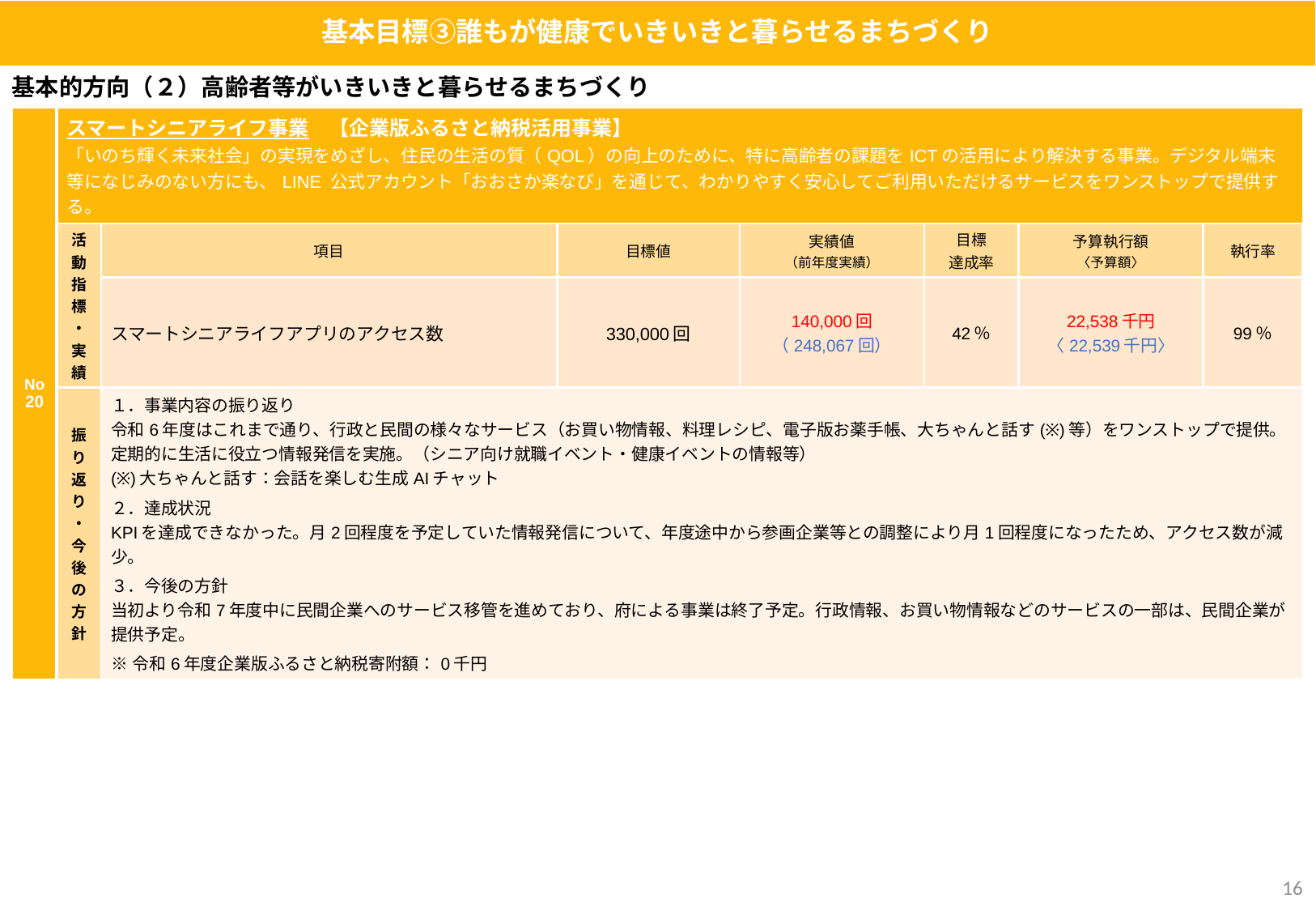

基本目標③誰もが健康でいきいきと暮らせるまちづくり
基本的方向（２）高齢者等がいきいきと暮らせるまちづくり
| No 20 | スマートシニアライフ事業　【企業版ふるさと納税活用事業】 「いのち輝く未来社会」の実現をめざし、住民の生活の質（QOL）の向上のために、特に高齢者の課題をICTの活用により解決する事業。デジタル端末等になじみのない方にも、LINE 公式アカウント「おおさか楽なび」を通じて、わかりやすく安心してご利用いただけるサービスをワンストップで提供する。 |  |  |  |  |  |  |
| --- | --- | --- | --- | --- | --- | --- | --- |
|  | 活動指標・実績 | 項目 | 目標値 | 実績値 （前年度実績） | 目標 達成率 | 予算執行額 〈予算額〉 | 執行率 |
|  |  | スマートシニアライフアプリのアクセス数 | 330,000回 | 140,000回 （248,067回） | 42％ | 22,538千円 〈22,539千円〉 | 99％ |
|  | 振り返り・今後の方針 | １．事業内容の振り返り 令和6年度はこれまで通り、行政と民間の様々なサービス（お買い物情報、料理レシピ、電子版お薬手帳、大ちゃんと話す(※)等）をワンストップで提供。定期的に生活に役立つ情報発信を実施。（シニア向け就職イベント・健康イベントの情報等） (※)大ちゃんと話す：会話を楽しむ生成AIチャット ２．達成状況 KPIを達成できなかった。月2回程度を予定していた情報発信について、年度途中から参画企業等との調整により月1回程度になったため、アクセス数が減少。 ３．今後の方針 当初より令和7年度中に民間企業へのサービス移管を進めており、府による事業は終了予定。行政情報、お買い物情報などのサービスの一部は、民間企業が提供予定。 ※令和6年度企業版ふるさと納税寄附額：0千円 |  | ２．今後の方針 ・令和6年度は、LINE公式アカウント「おおさか楽なび」を通じ、全市町村の高齢者を対象にサービス提供を行う。令和6年度の活動指標である「スマートシニアライフアプリのアクセス数」を達成するため、周知広報業務を実施することで、引き続き利用促進を図る。 |  |  |  |
16